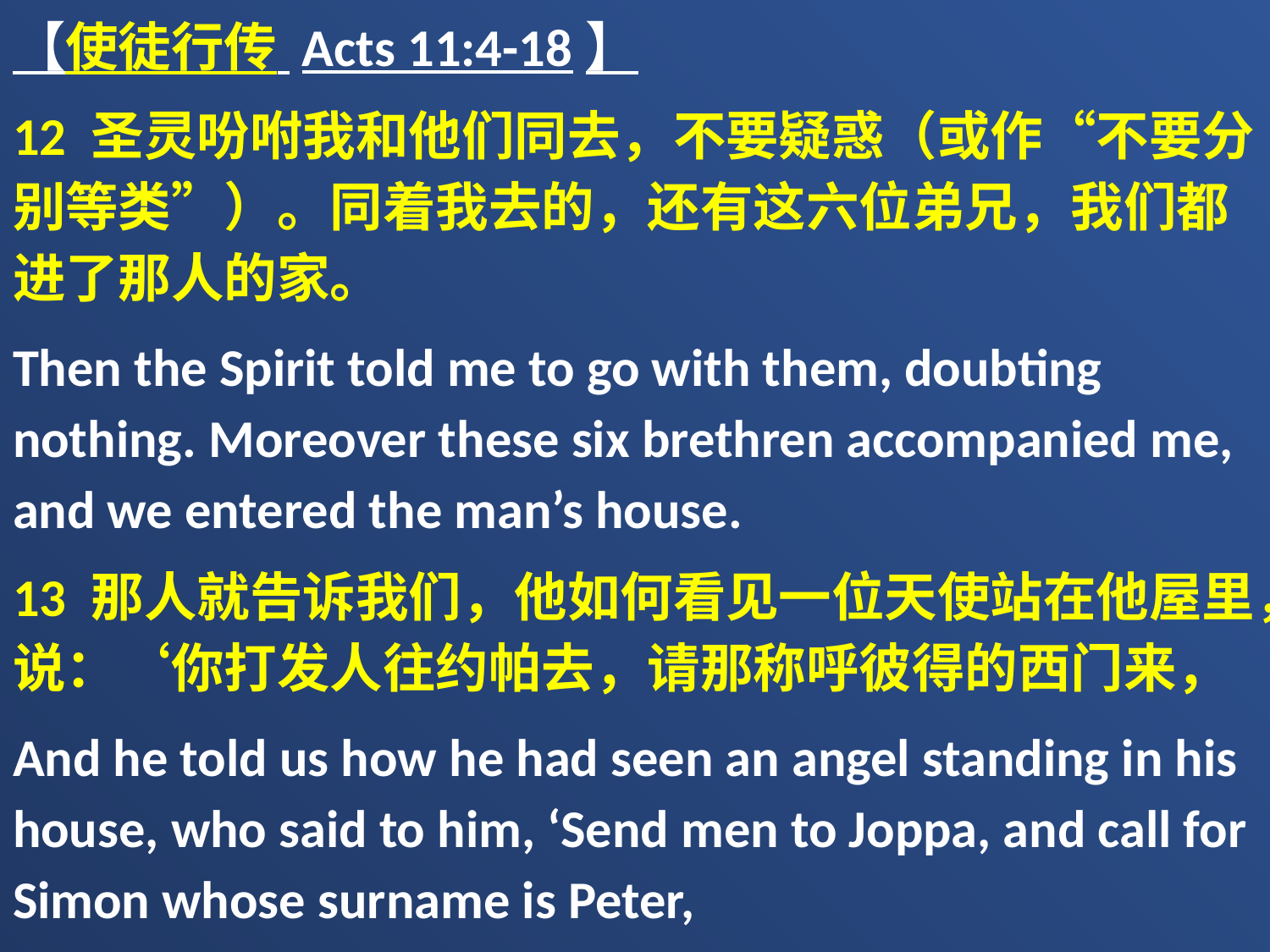

【使徒行传 Acts 11:4-18】
12 圣灵吩咐我和他们同去，不要疑惑（或作“不要分别等类”）。同着我去的，还有这六位弟兄，我们都进了那人的家。
Then the Spirit told me to go with them, doubting nothing. Moreover these six brethren accompanied me, and we entered the man’s house.
13 那人就告诉我们，他如何看见一位天使站在他屋里，说：‘你打发人往约帕去，请那称呼彼得的西门来，
And he told us how he had seen an angel standing in his house, who said to him, ‘Send men to Joppa, and call for Simon whose surname is Peter,